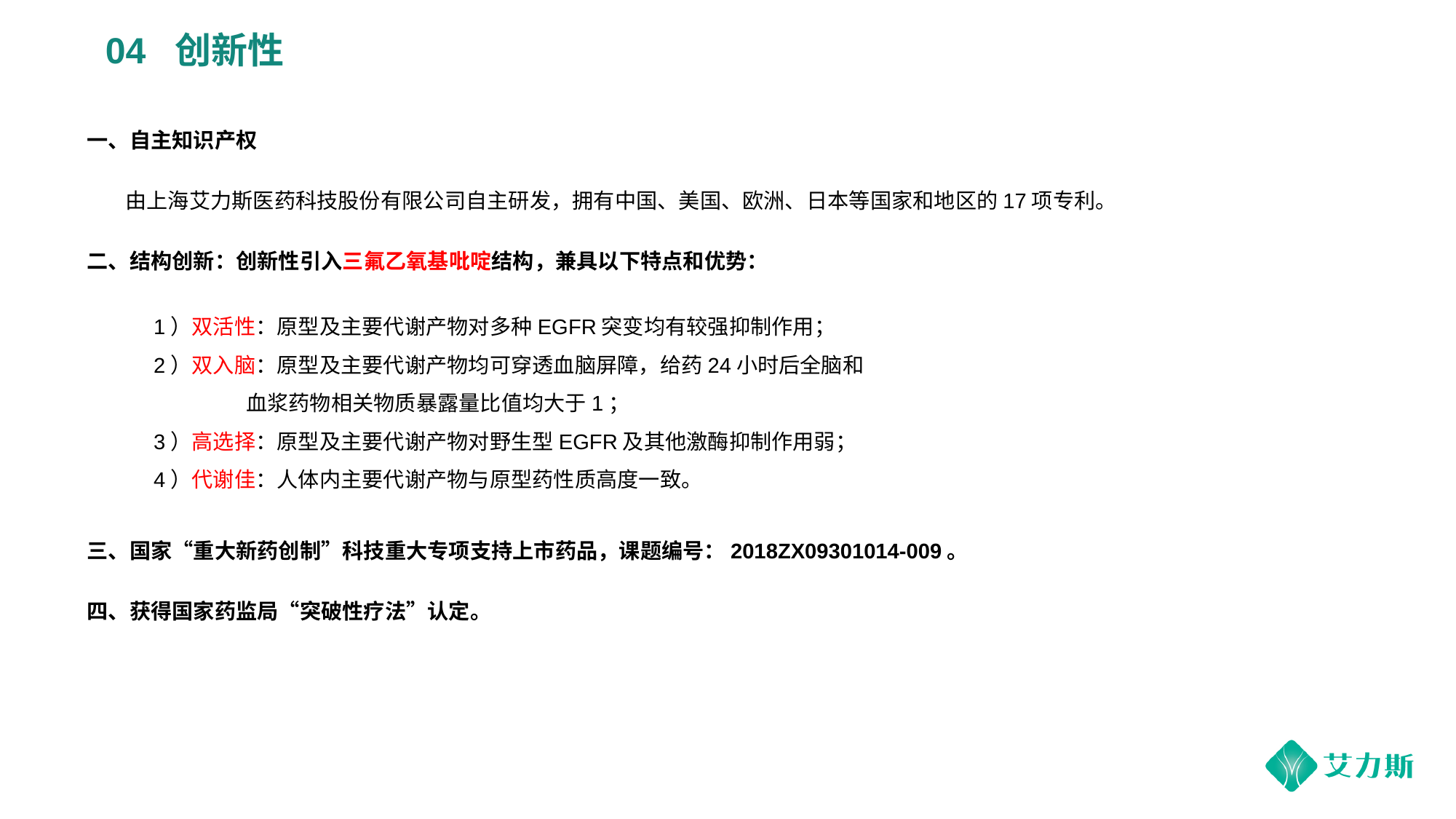

04  创新性
一、自主知识产权
       由上海艾力斯医药科技股份有限公司自主研发，拥有中国、美国、欧洲、日本等国家和地区的17项专利。
二、结构创新：创新性引入三氟乙氧基吡啶结构，兼具以下特点和优势：
  1）双活性：原型及主要代谢产物对多种EGFR突变均有较强抑制作用；
  2）双入脑：原型及主要代谢产物均可穿透血脑屏障，给药24小时后全脑和
                     血浆药物相关物质暴露量比值均大于1；
  3）高选择：原型及主要代谢产物对野生型EGFR及其他激酶抑制作用弱；
  4）代谢佳：人体内主要代谢产物与原型药性质高度一致。

三、国家“重大新药创制”科技重大专项支持上市药品，课题编号：2018ZX09301014-009。
四、获得国家药监局“突破性疗法”认定。